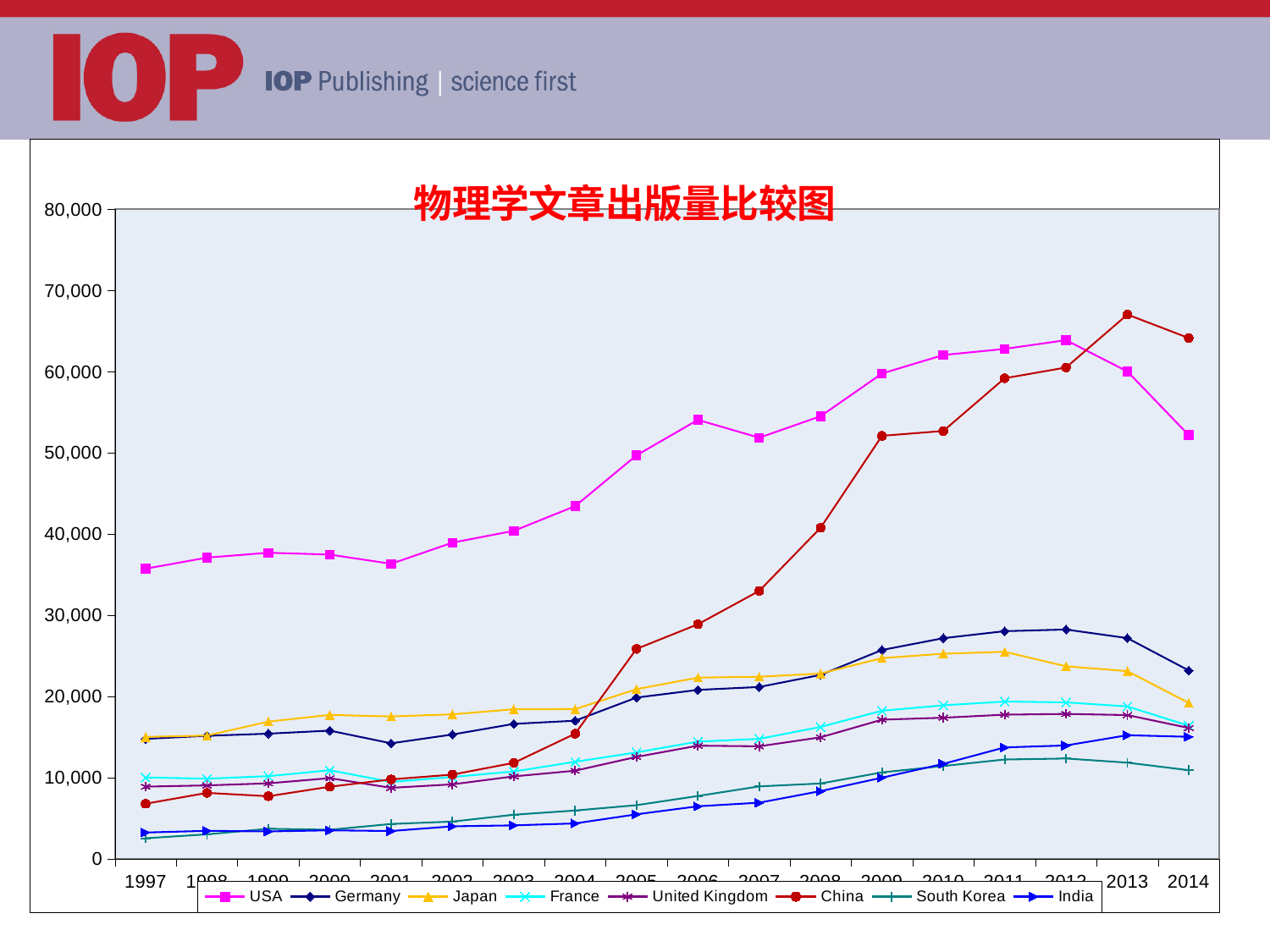

### Chart: 物理学文章出版量比较图

| Category | USA | Germany | Japan | France | United Kingdom | China | South Korea | India |
|---|---|---|---|---|---|---|---|---|
| 1997 | 35722.0 | 14767.0 | 15007.0 | 10013.0 | 8881.0 | 6775.0 | 2520.0 | 3235.0 |
| 1998 | 37089.0 | 15139.0 | 15173.0 | 9860.0 | 9030.0 | 8109.0 | 3010.0 | 3442.0 |
| 1999 | 37685.0 | 15404.0 | 16886.0 | 10173.0 | 9285.0 | 7701.0 | 3693.0 | 3366.0 |
| 2000 | 37461.0 | 15780.0 | 17713.0 | 10898.0 | 9923.0 | 8868.0 | 3569.0 | 3505.0 |
| 2001 | 36326.0 | 14217.0 | 17519.0 | 9456.0 | 8730.0 | 9768.0 | 4285.0 | 3419.0 |
| 2002 | 38924.0 | 15303.0 | 17786.0 | 10065.0 | 9164.0 | 10359.0 | 4579.0 | 3995.0 |
| 2003 | 40387.0 | 16610.0 | 18413.0 | 10743.0 | 10143.0 | 11804.0 | 5422.0 | 4113.0 |
| 2004 | 43432.0 | 16998.0 | 18428.0 | 11939.0 | 10840.0 | 15402.0 | 5939.0 | 4354.0 |
| 2005 | 49686.0 | 19849.0 | 20886.0 | 13099.0 | 12544.0 | 25844.0 | 6596.0 | 5471.0 |
| 2006 | 54050.0 | 20794.0 | 22305.0 | 14430.0 | 13932.0 | 28873.0 | 7726.0 | 6459.0 |
| 2007 | 51859.0 | 21153.0 | 22415.0 | 14763.0 | 13846.0 | 32992.0 | 8912.0 | 6903.0 |
| 2008 | 54502.0 | 22642.0 | 22813.0 | 16236.0 | 14956.0 | 40757.0 | 9264.0 | 8334.0 |
| 2009 | 59762.0 | 25707.0 | 24709.0 | 18229.0 | 17126.0 | 52087.0 | 10633.0 | 9982.0 |
| 2010 | 62042.0 | 27163.0 | 25256.0 | 18894.0 | 17370.0 | 52684.0 | 11421.0 | 11684.0 |
| 2011 | 62793.0 | 28025.0 | 25486.0 | 19358.0 | 17743.0 | 59176.0 | 12216.0 | 13713.0 |
| 2012 | 63871.0 | 28227.0 | 23703.0 | 19256.0 | 17834.0 | 60505.0 | 12343.0 | 13956.0 |
| 2013 | 60011.0 | 27169.0 | 23105.0 | 18757.0 | 17692.0 | 67023.0 | 11829.0 | 15216.0 |
| 2014 | 52175.0 | 23195.0 | 19186.0 | 16381.0 | 16109.0 | 64136.0 | 10905.0 | 15019.0 |